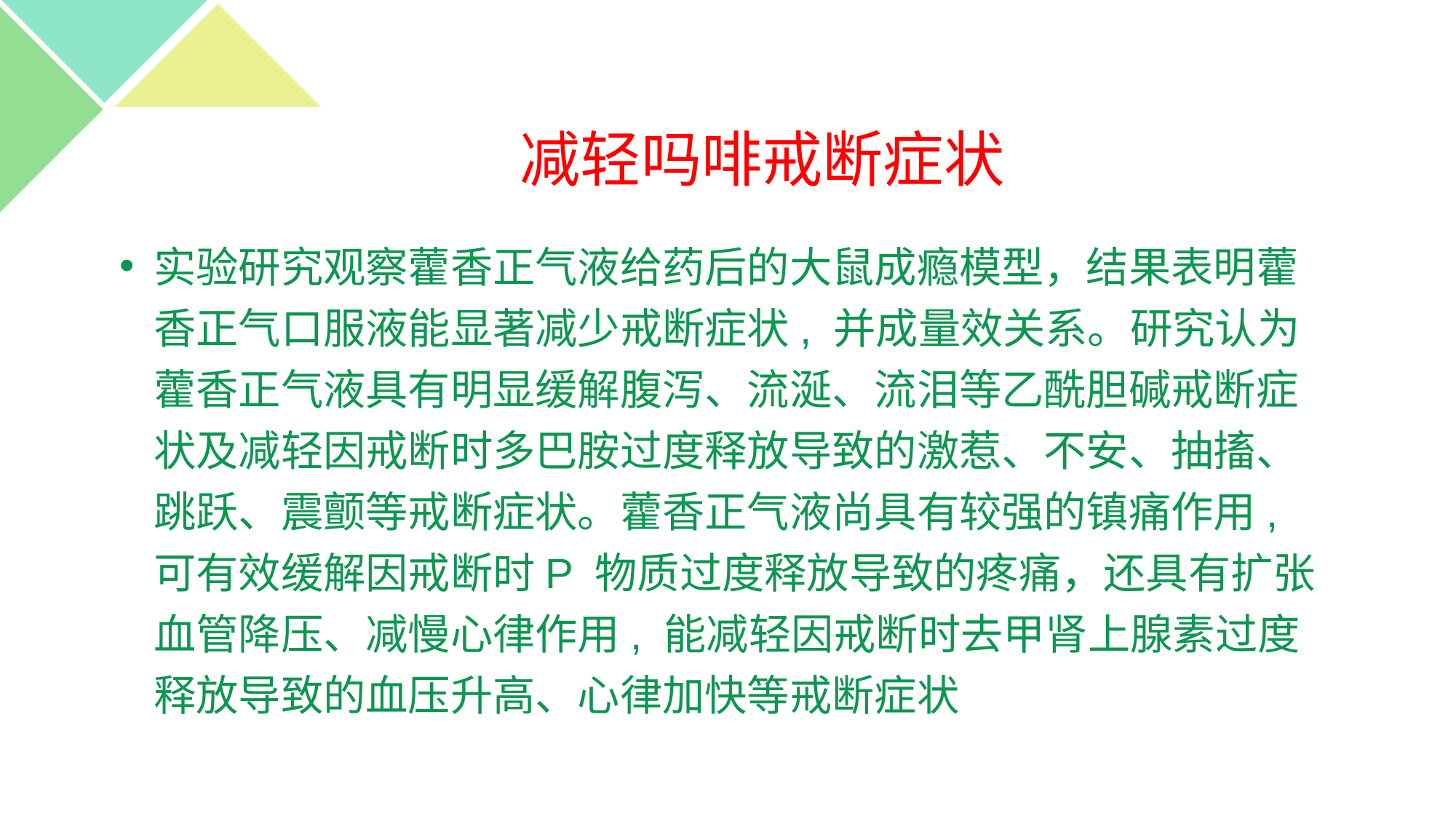

# 减轻吗啡戒断症状
实验研究观察藿香正气液给药后的大鼠成瘾模型，结果表明藿香正气口服液能显著减少戒断症状, 并成量效关系。研究认为藿香正气液具有明显缓解腹泻、流涎、流泪等乙酰胆碱戒断症状及减轻因戒断时多巴胺过度释放导致的激惹、不安、抽搐、跳跃、震颤等戒断症状。藿香正气液尚具有较强的镇痛作用, 可有效缓解因戒断时P 物质过度释放导致的疼痛，还具有扩张血管降压、减慢心律作用, 能减轻因戒断时去甲肾上腺素过度释放导致的血压升高、心律加快等戒断症状